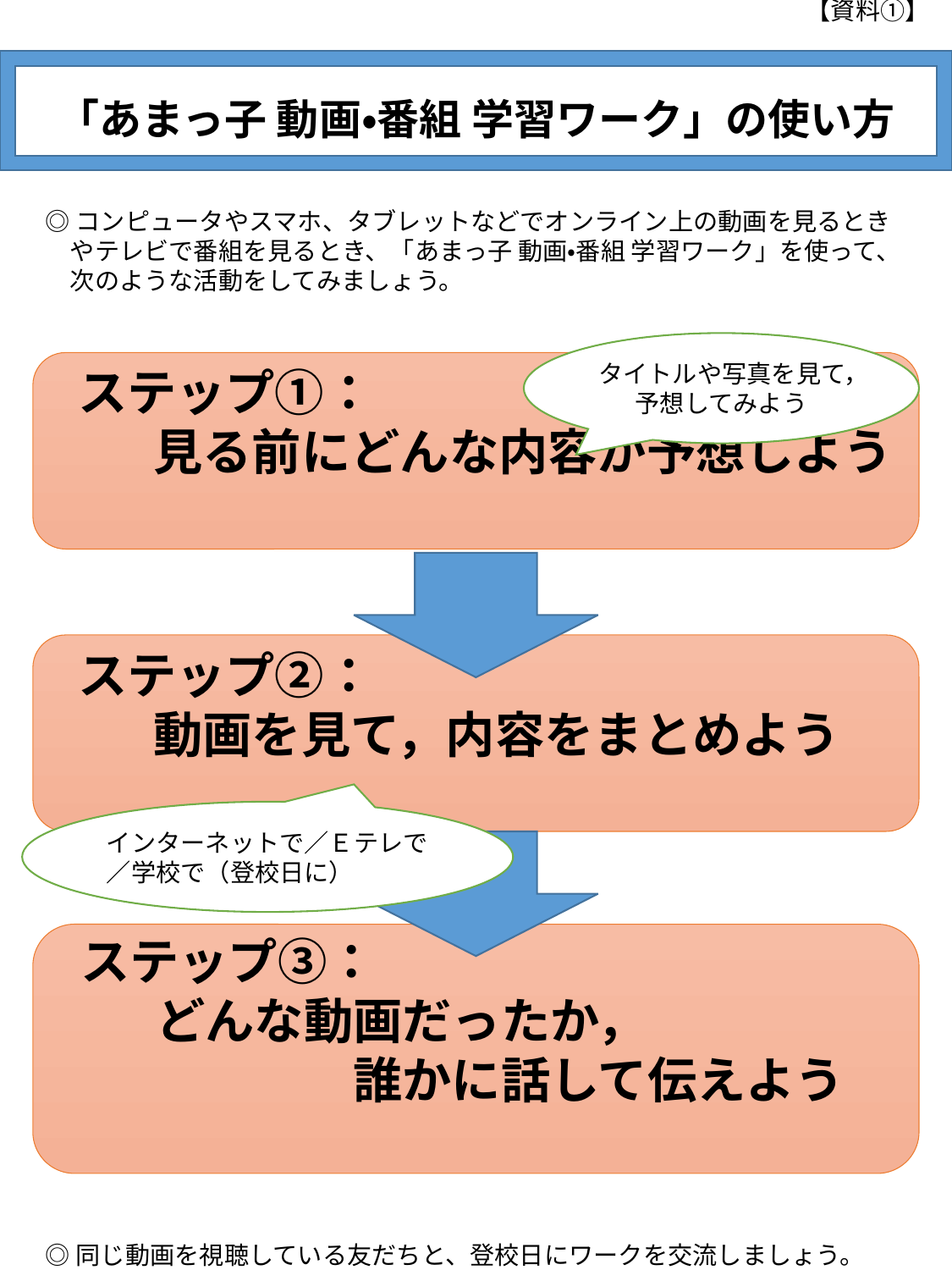

【資料①】

「あまっ子 動画・番組 学習ワーク」の使い方
◎コンピュータやスマホ、タブレットなどでオンライン上の動画を見るとき
　やテレビで番組を見るとき、「あまっ子 動画・番組 学習ワーク」を使って、
　次のような活動をしてみましょう。
タイトルや写真を見て，予想してみよう
 ステップ①：
　　見る前にどんな内容か予想しよう

 ステップ②：
　　動画を見て，内容をまとめよう
インターネットで／Ｅテレで／学校で（登校日に）

 ステップ③：
　　どんな動画だったか，
　　　　　　誰かに話して伝えよう
◎同じ動画を視聴している友だちと、登校日にワークを交流しましょう。